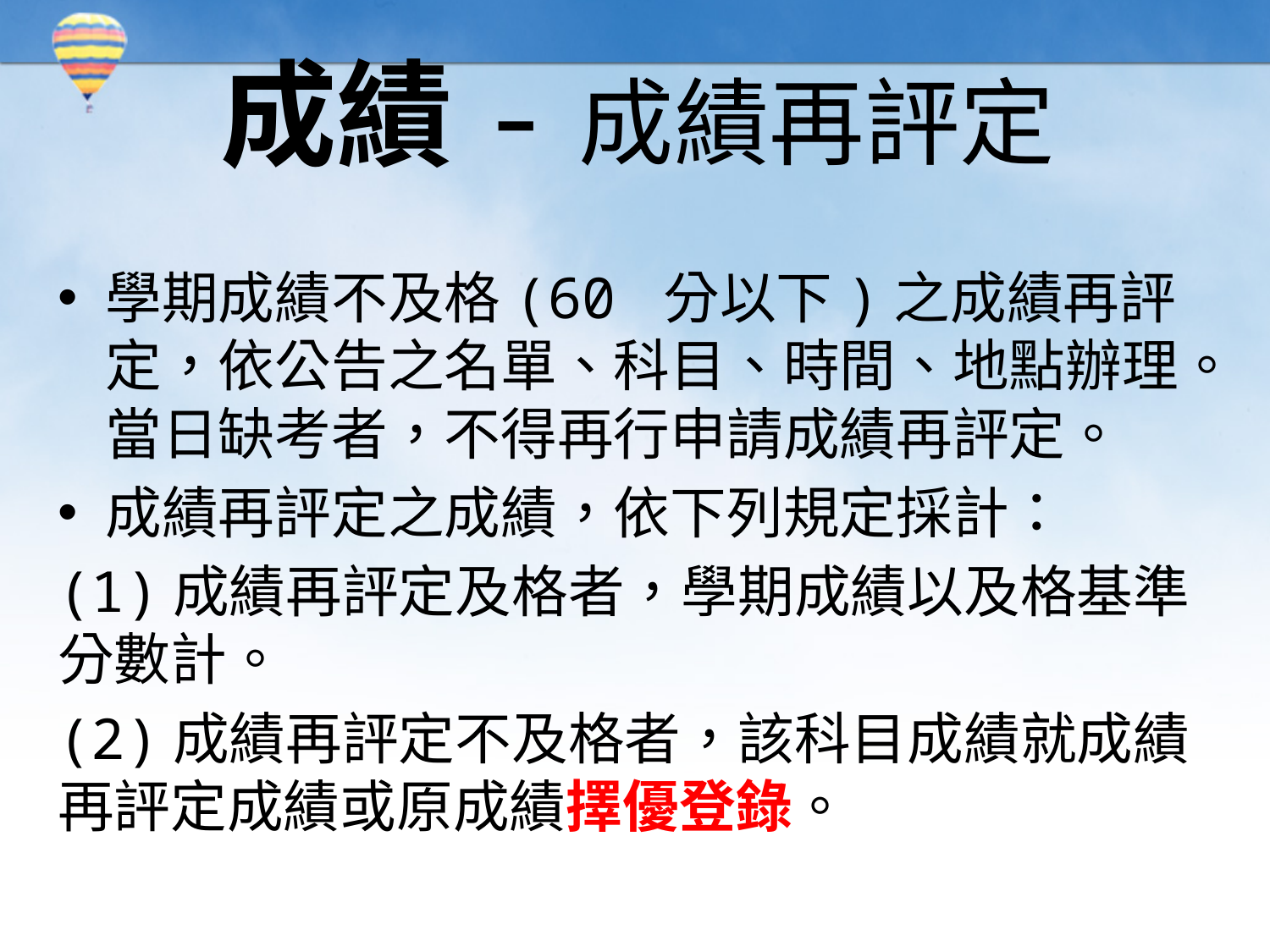

# 成績-成績再評定
學期成績不及格(60 分以下)之成績再評定，依公告之名單、科目、時間、地點辦理。當日缺考者，不得再行申請成績再評定。
成績再評定之成績，依下列規定採計：
(1)成績再評定及格者，學期成績以及格基準分數計。
(2)成績再評定不及格者，該科目成績就成績再評定成績或原成績擇優登錄。